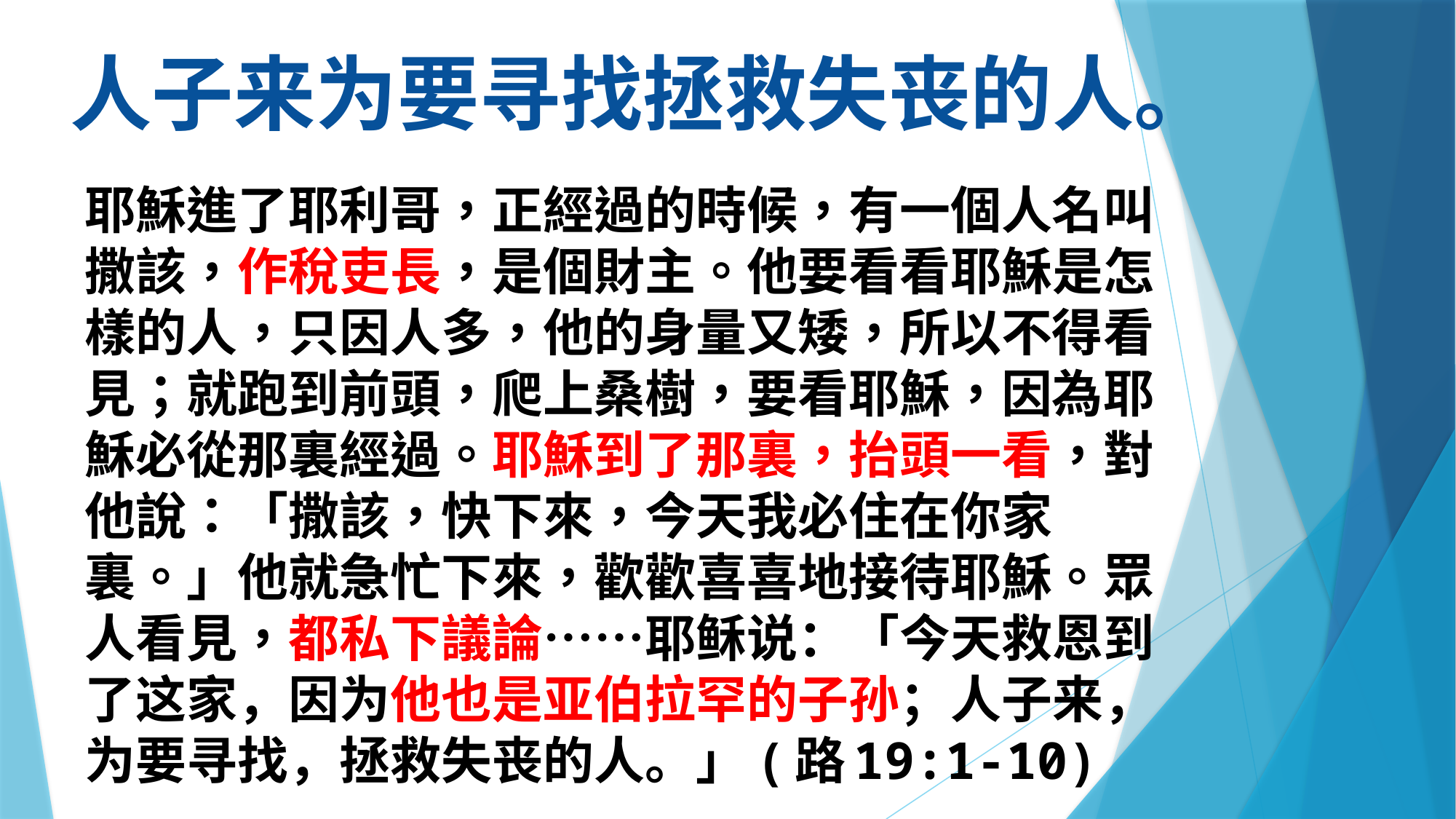

# 人子来为要寻找拯救失丧的人。
耶穌進了耶利哥，正經過的時候，有一個人名叫撒該，作稅吏長，是個財主。他要看看耶穌是怎樣的人，只因人多，他的身量又矮，所以不得看見；就跑到前頭，爬上桑樹，要看耶穌，因為耶穌必從那裏經過。耶穌到了那裏，抬頭一看，對他說：「撒該，快下來，今天我必住在你家裏。」他就急忙下來，歡歡喜喜地接待耶穌。眾人看見，都私下議論……耶稣说：「今天救恩到了这家，因为他也是亚伯拉罕的子孙；人子来，为要寻找，拯救失丧的人。」(路19:1-10)